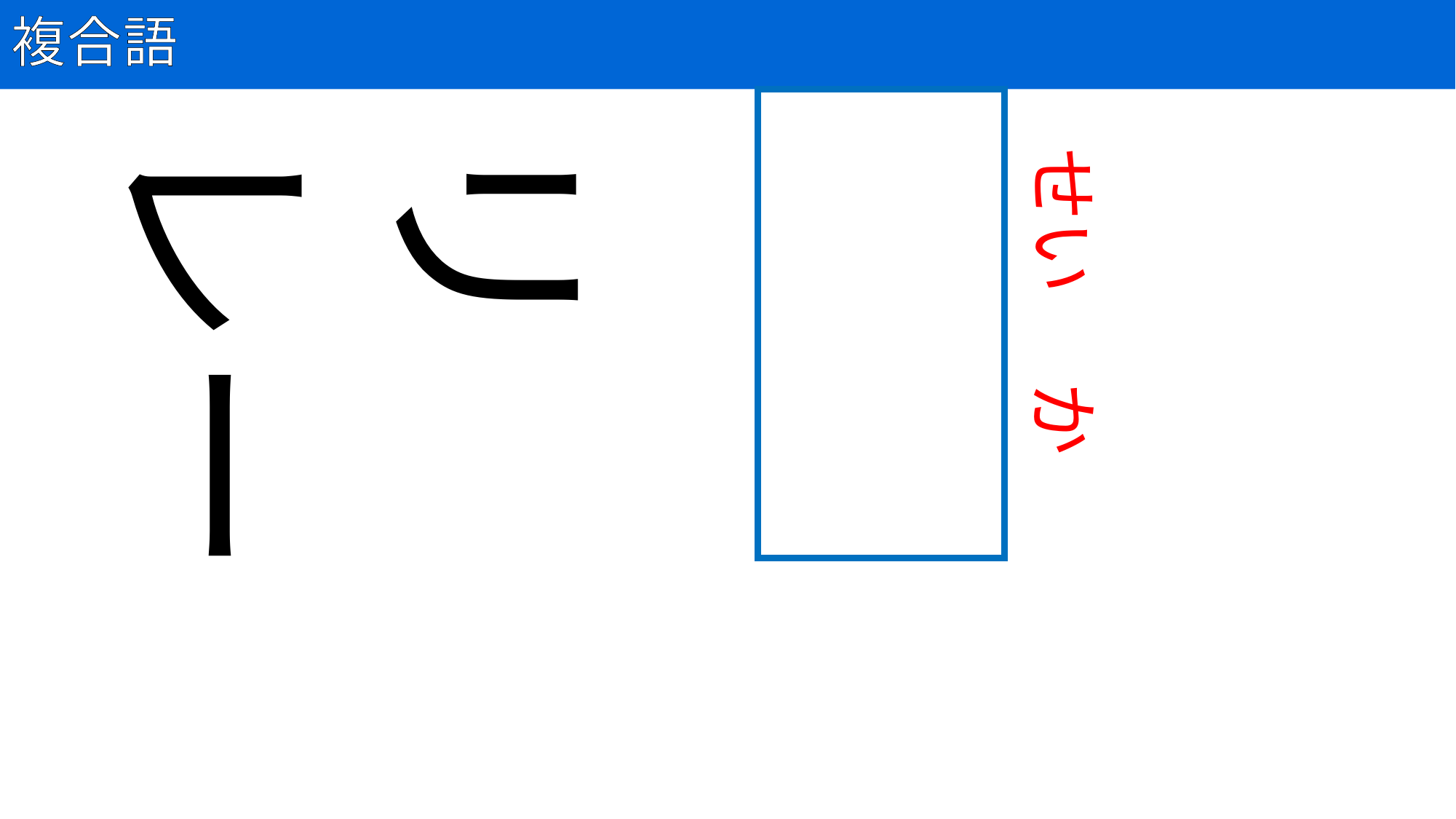

# 複合語
41
聖火

リレー
せい　 か